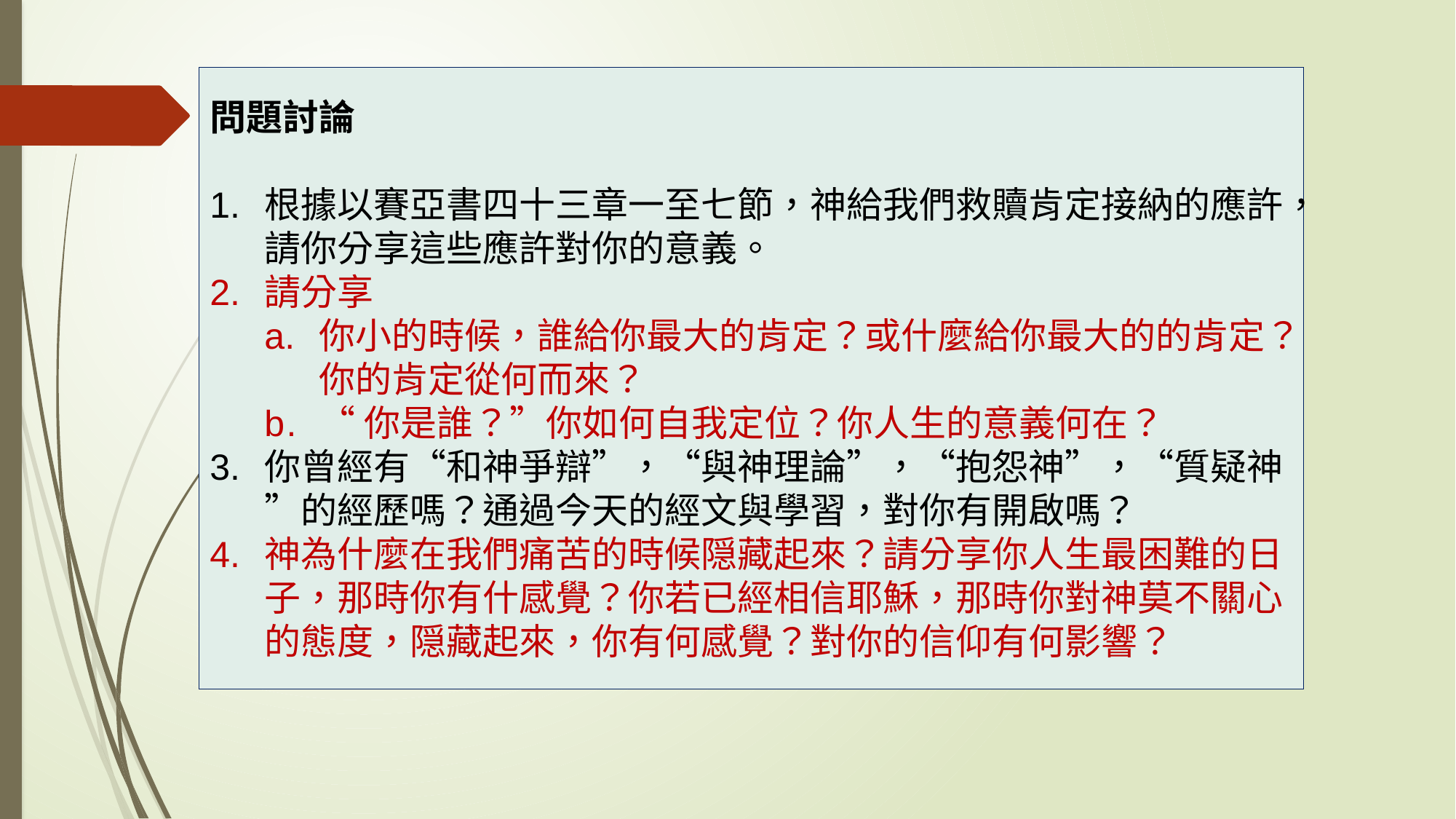

問題討論

根據以賽亞書四十三章一至七節，神給我們救贖肯定接納的應許，請你分享這些應許對你的意義。
請分享
你小的時候，誰給你最大的肯定？或什麼給你最大的的肯定？你的肯定從何而來？
“你是誰？”你如何自我定位？你人生的意義何在？
你曾經有“和神爭辯”，“與神理論”，“抱怨神”，“質疑神”的經歷嗎？通過今天的經文與學習，對你有開啟嗎？
神為什麼在我們痛苦的時候隠藏起來？請分享你人生最困難的日子，那時你有什感覺？你若已經相信耶穌，那時你對神莫不關心的態度，隠藏起來，你有何感覺？對你的信仰有何影響？